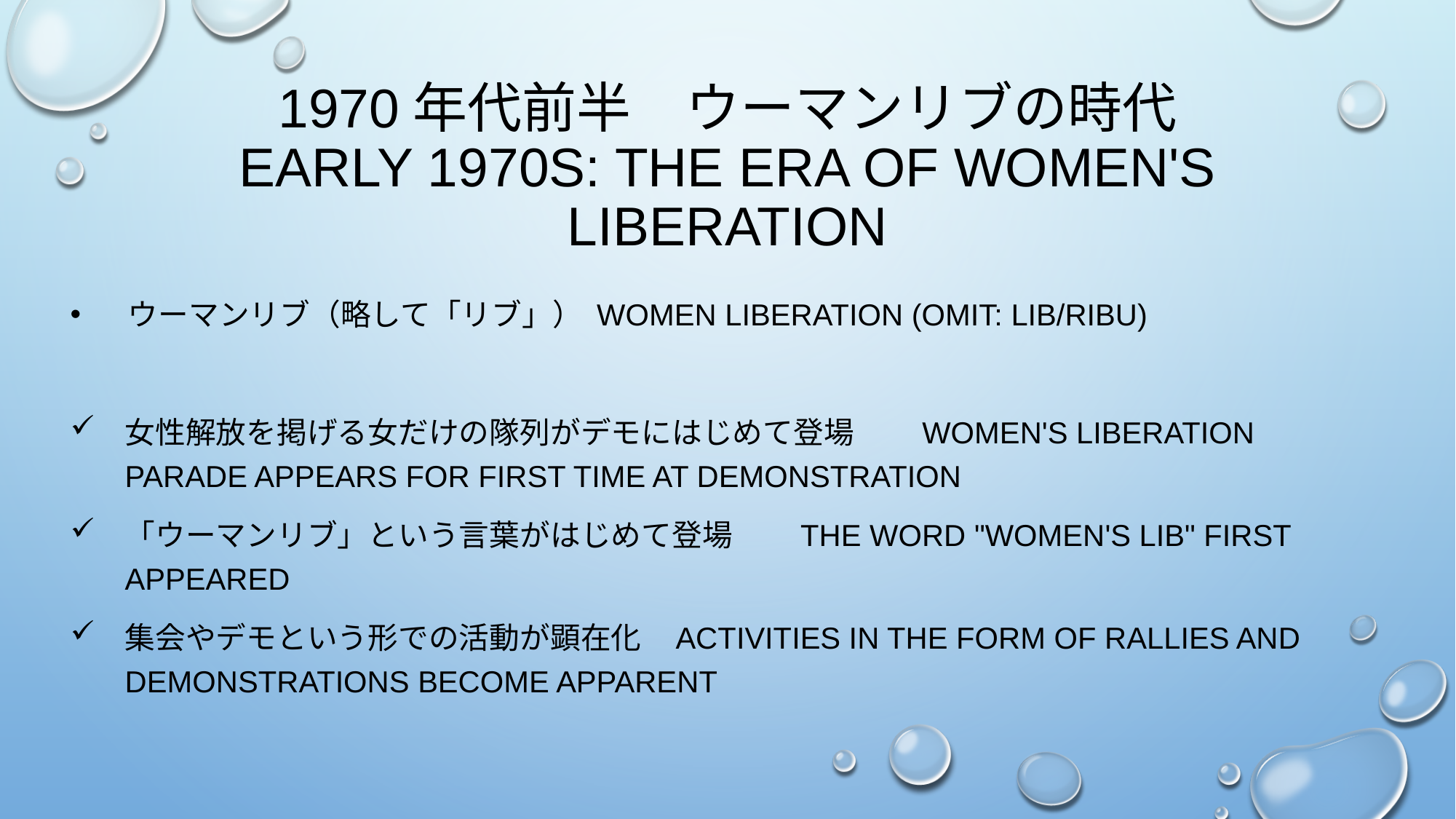

# 1970年代前半　ウーマンリブの時代 Early 1970s: The era of women's liberation
　ウーマンリブ（略して「リブ」） Women Liberation (omit: LIB/Ribu)

女性解放を掲げる女だけの隊列がデモにはじめて登場　　Women's Liberation Parade Appears for First Time at Demonstration
「ウーマンリブ」という言葉がはじめて登場　　The word "women's lib" first appeared
集会やデモという形での活動が顕在化    Activities in the form of rallies and demonstrations become apparent